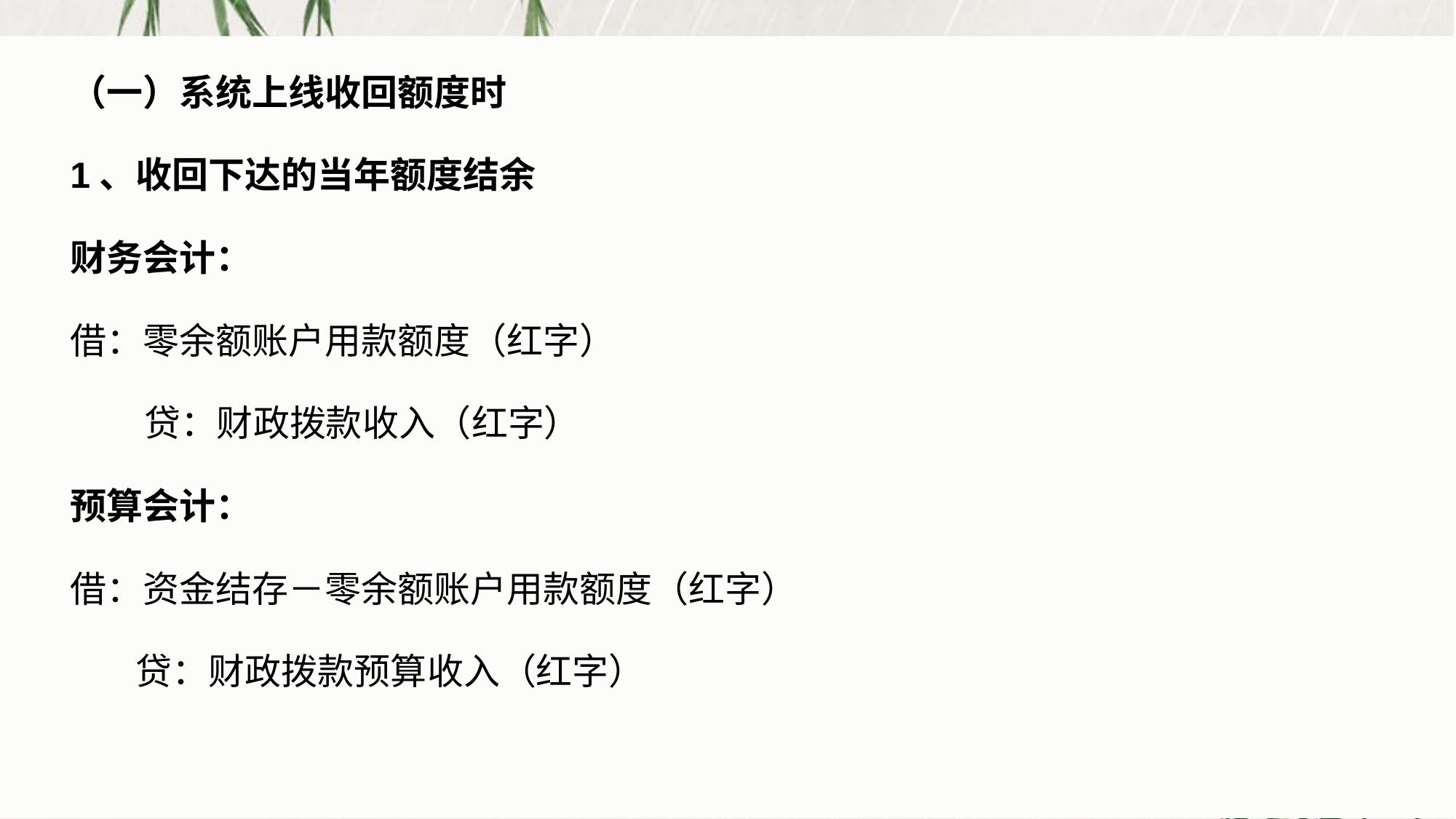

（一）系统上线收回额度时
1、收回下达的当年额度结余
财务会计：
借：零余额账户用款额度（红字）
        贷：财政拨款收入（红字）
预算会计：
借：资金结存－零余额账户用款额度（红字）
       贷：财政拨款预算收入（红字）